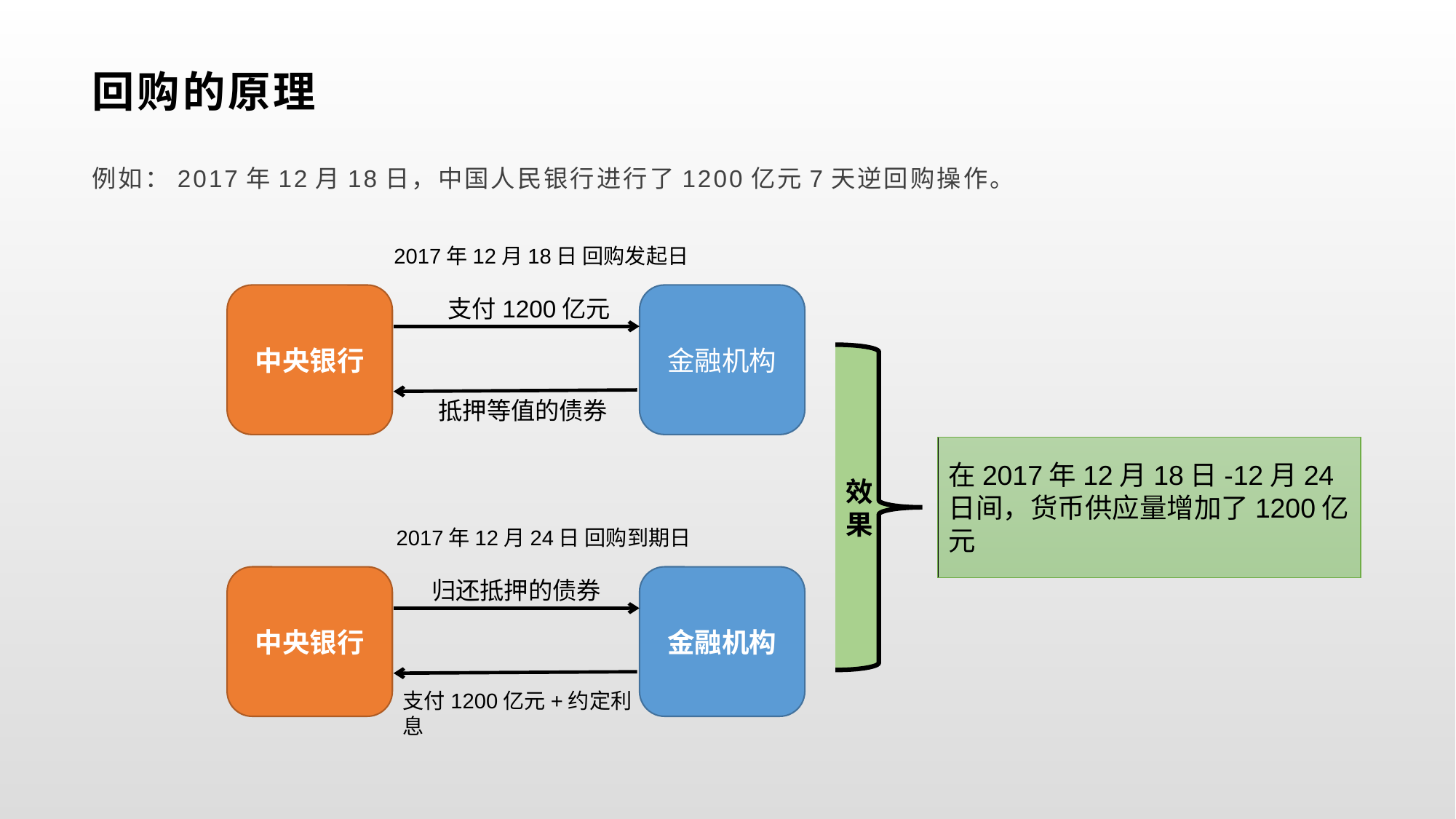

# 回购的原理
例如：2017年12月18日，中国人民银行进行了1200亿元7天逆回购操作。
2017年12月18日 回购发起日
中央银行
金融机构
支付1200亿元
效果
抵押等值的债券
在2017年12月18日-12月24日间，货币供应量增加了1200亿元
2017年12月24日 回购到期日
中央银行
金融机构
归还抵押的债券
支付1200亿元+约定利息